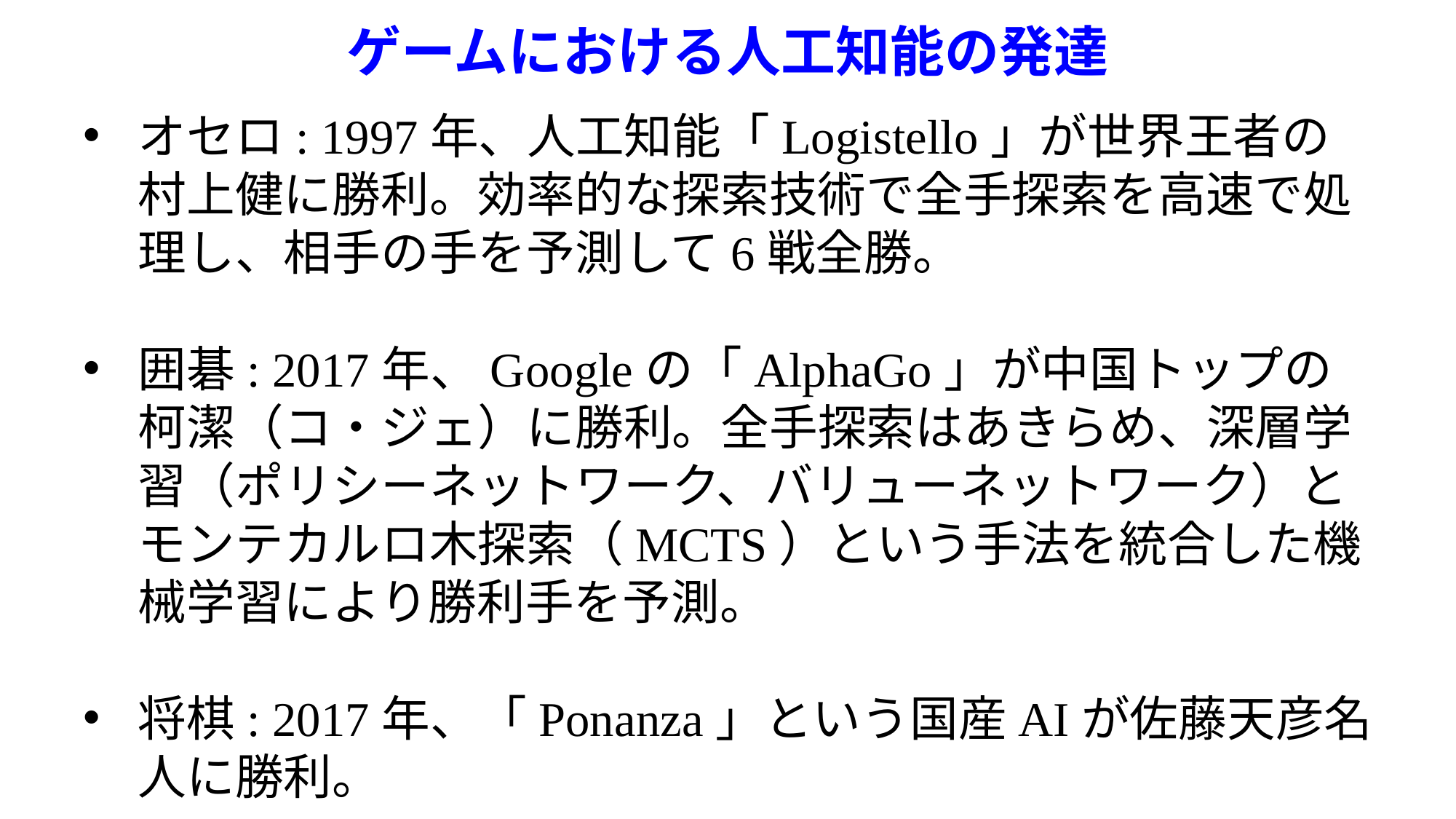

# ゲームにおける人工知能の発達
オセロ: 1997年、人工知能「Logistello」が世界王者の村上健に勝利。効率的な探索技術で全手探索を高速で処理し、相手の手を予測して6戦全勝。

囲碁: 2017年、Googleの「AlphaGo」が中国トップの柯潔（コ・ジェ）に勝利。全手探索はあきらめ、深層学習（ポリシーネットワーク、バリューネットワーク）とモンテカルロ木探索（MCTS）という手法を統合した機械学習により勝利手を予測。

将棋: 2017年、「Ponanza」という国産AIが佐藤天彦名人に勝利。